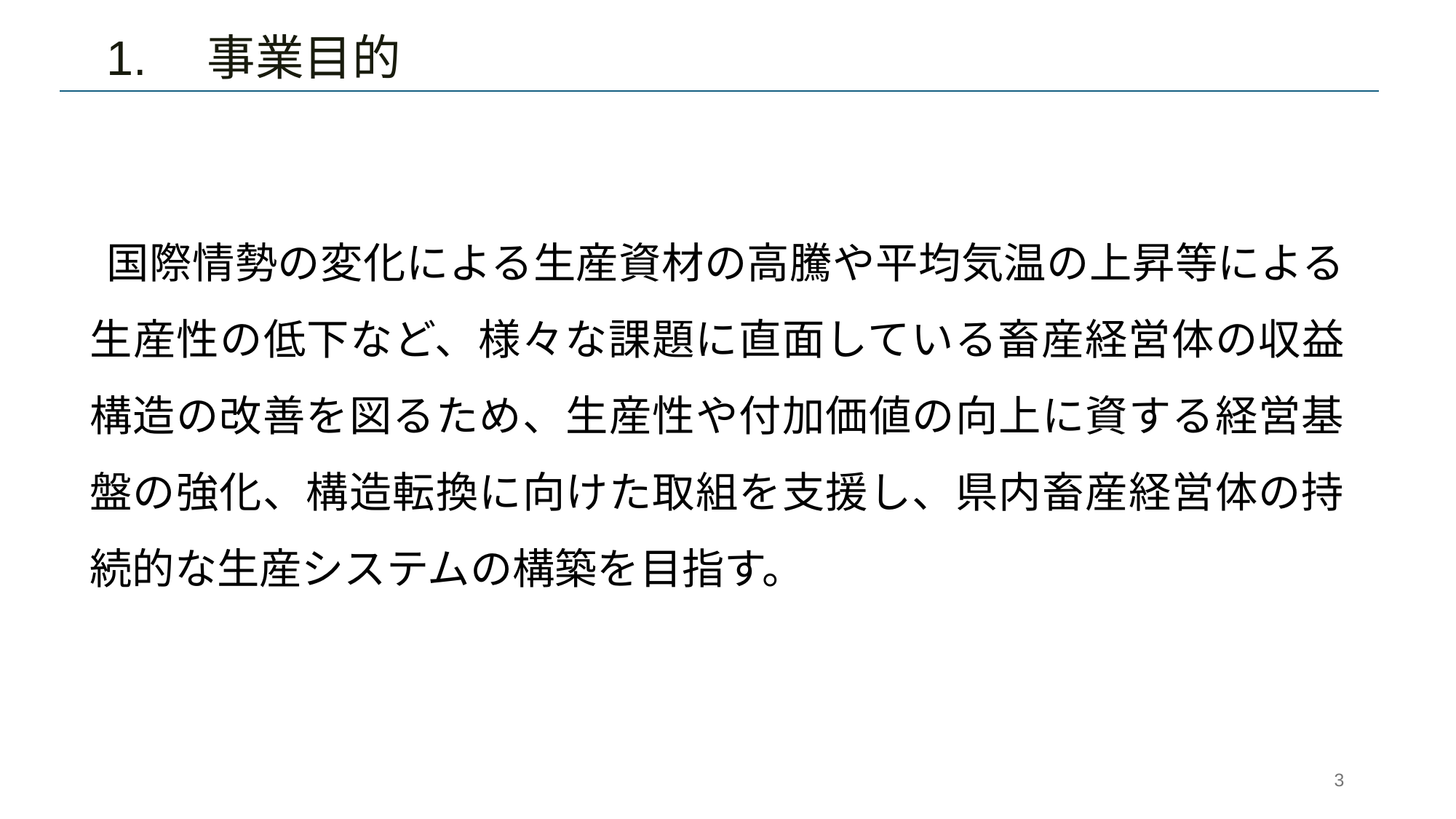

# 1.　事業目的

国際情勢の変化による生産資材の高騰や平均気温の上昇等による生産性の低下など、様々な課題に直面している畜産経営体の収益構造の改善を図るため、生産性や付加価値の向上に資する経営基盤の強化、構造転換に向けた取組を支援し、県内畜産経営体の持続的な生産システムの構築を目指す。
3